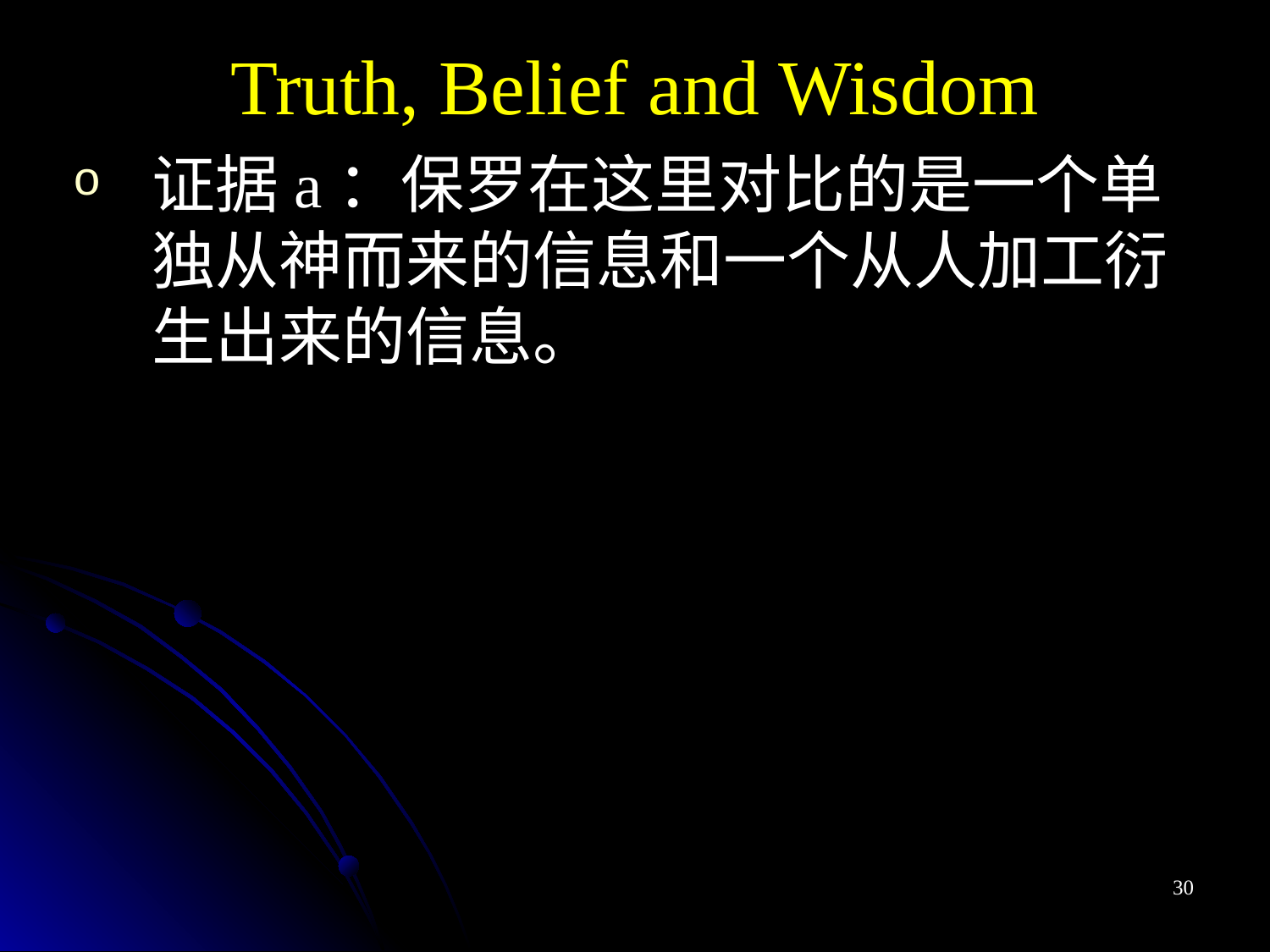

Truth, Belief and Wisdom
证据a：保罗在这里对比的是一个单独从神而来的信息和一个从人加工衍生出来的信息。
30